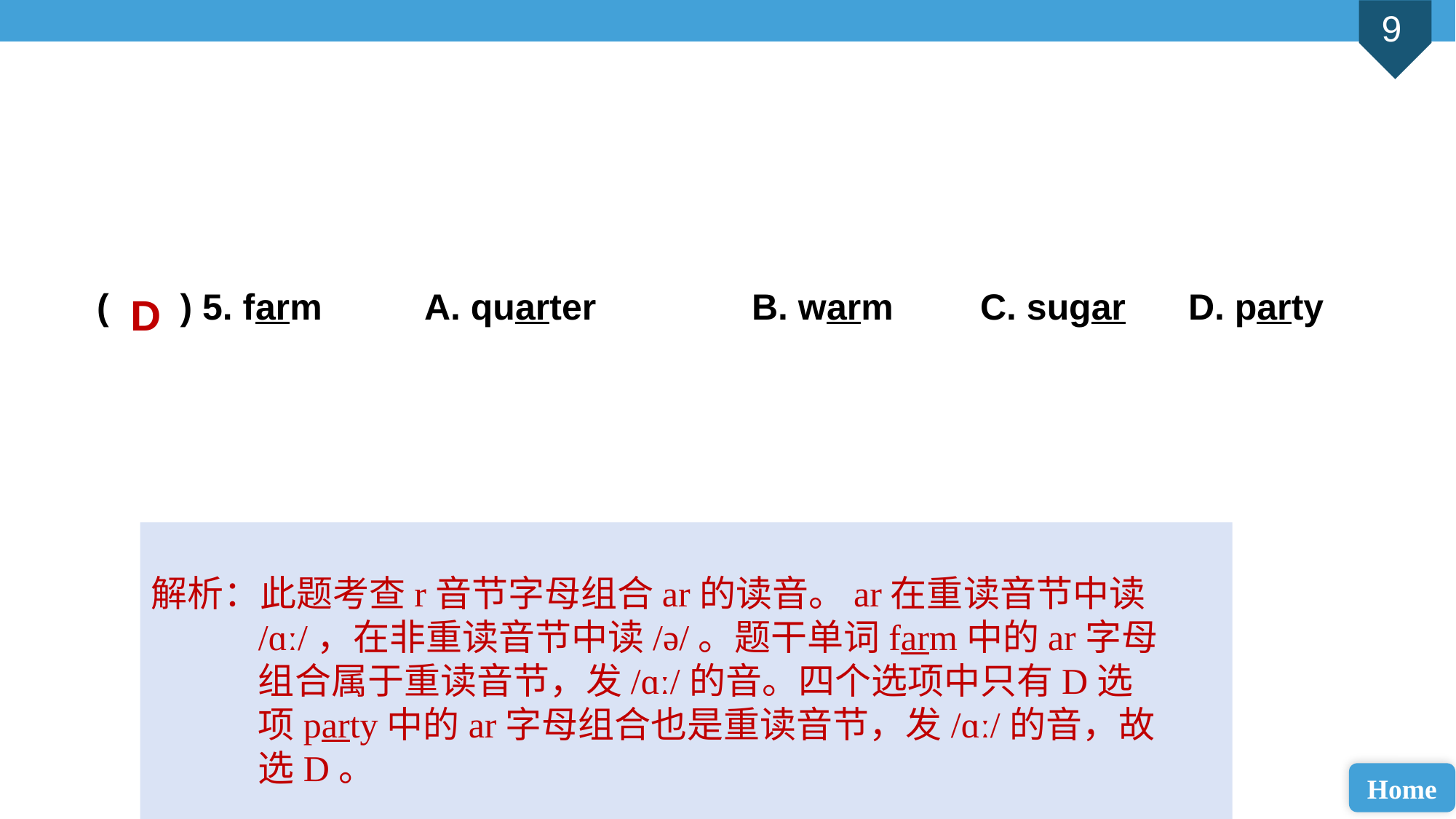

(       ) 5. farm 	A. quarter     	B. warm	 C. sugar 	D. party
D

解析：此题考查r音节字母组合ar的读音。ar在重读音节中读/ɑː/，在非重读音节中读/ə/。题干单词farm中的ar字母组合属于重读音节，发/ɑː/的音。四个选项中只有D选项party中的ar字母组合也是重读音节，发/ɑː/的音，故选D。